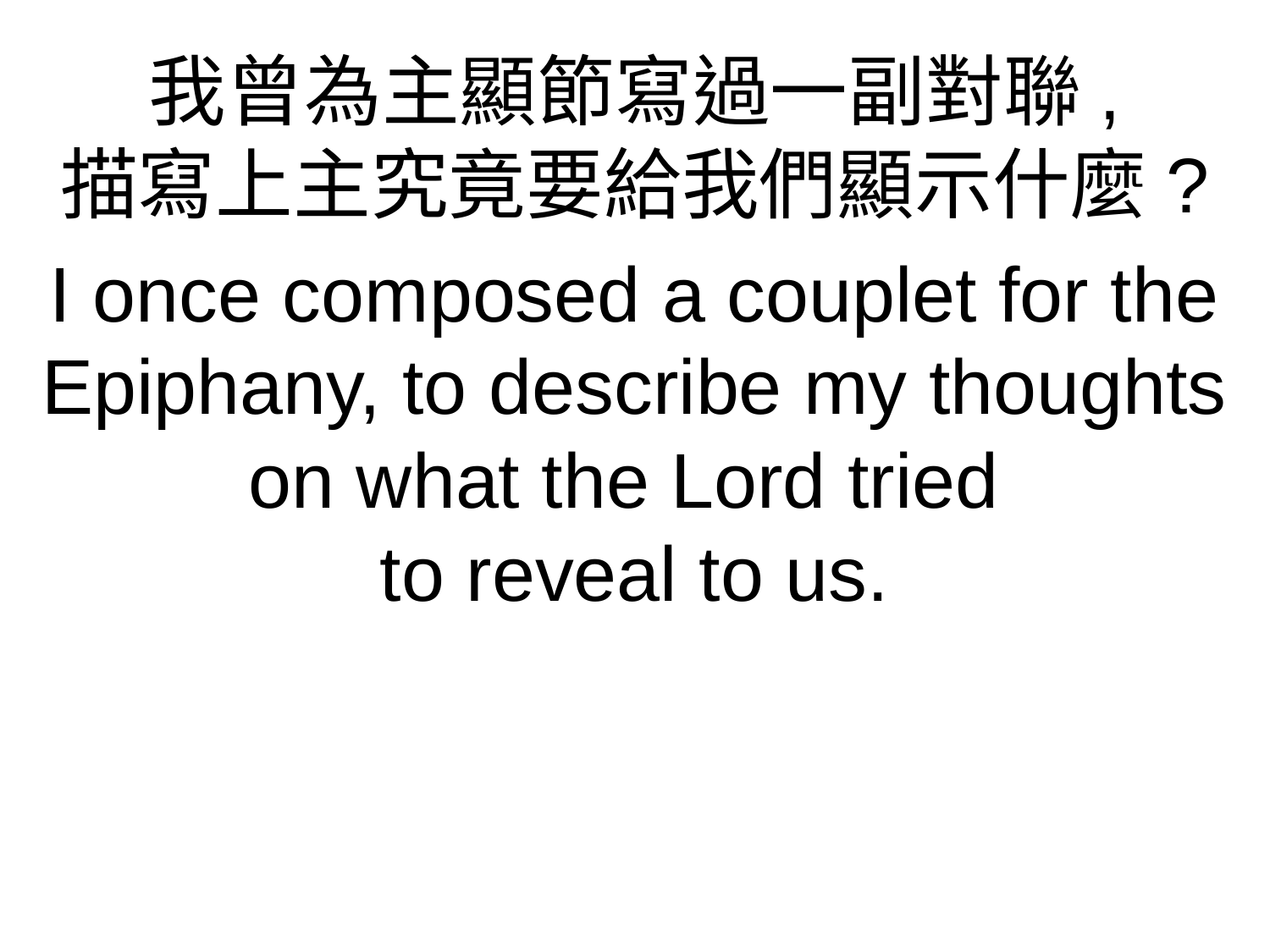

我曾為主顯節寫過一副對聯,
描寫上主究竟要給我們顯示什麼?
I once composed a couplet for the Epiphany, to describe my thoughts on what the Lord tried
to reveal to us.